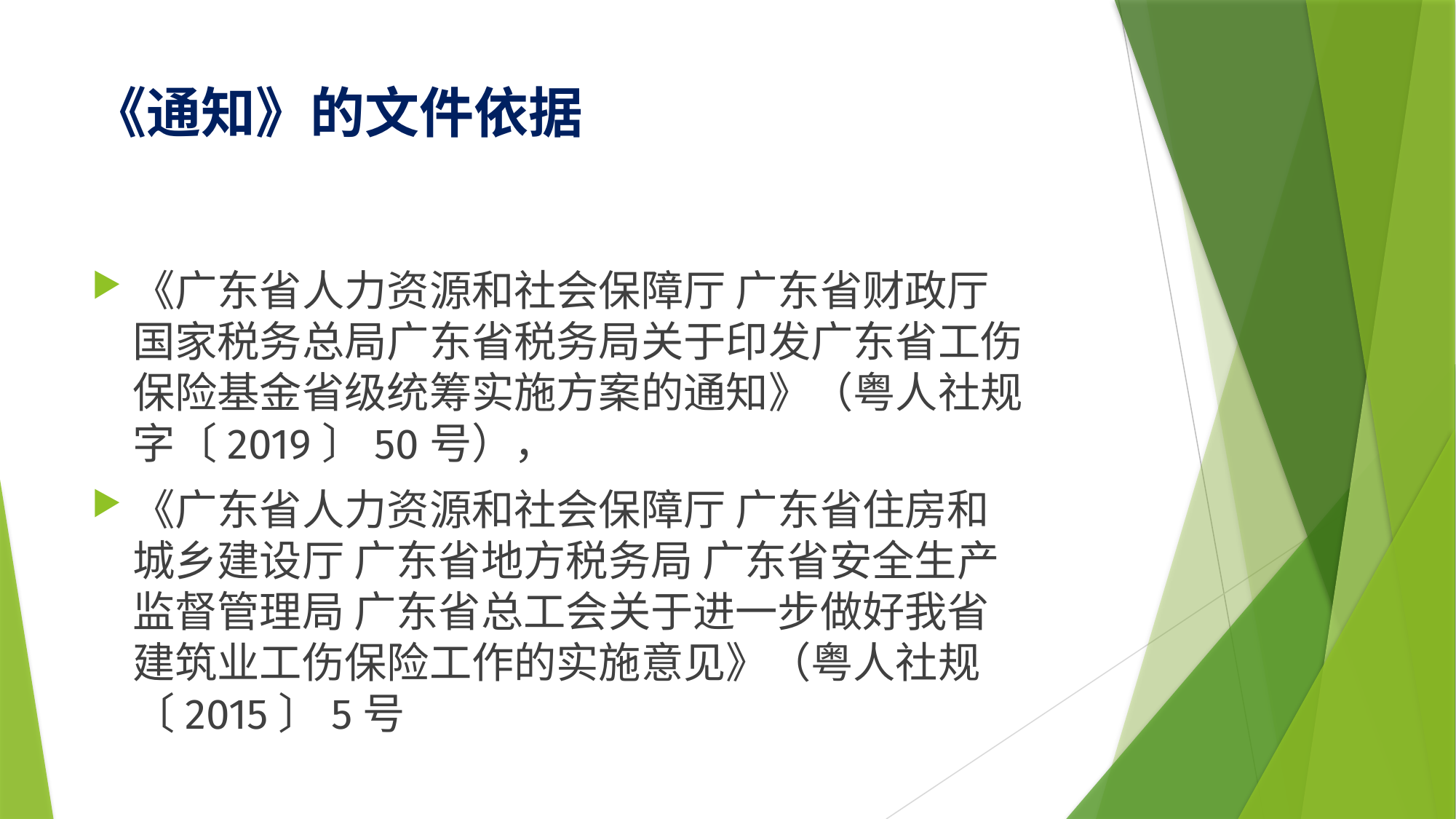

# 《通知》的文件依据
《广东省人力资源和社会保障厅 广东省财政厅 国家税务总局广东省税务局关于印发广东省工伤保险基金省级统筹实施方案的通知》（粤人社规字〔2019〕50号），
《广东省人力资源和社会保障厅 广东省住房和城乡建设厅 广东省地方税务局 广东省安全生产监督管理局 广东省总工会关于进一步做好我省建筑业工伤保险工作的实施意见》（粤人社规〔2015〕5号